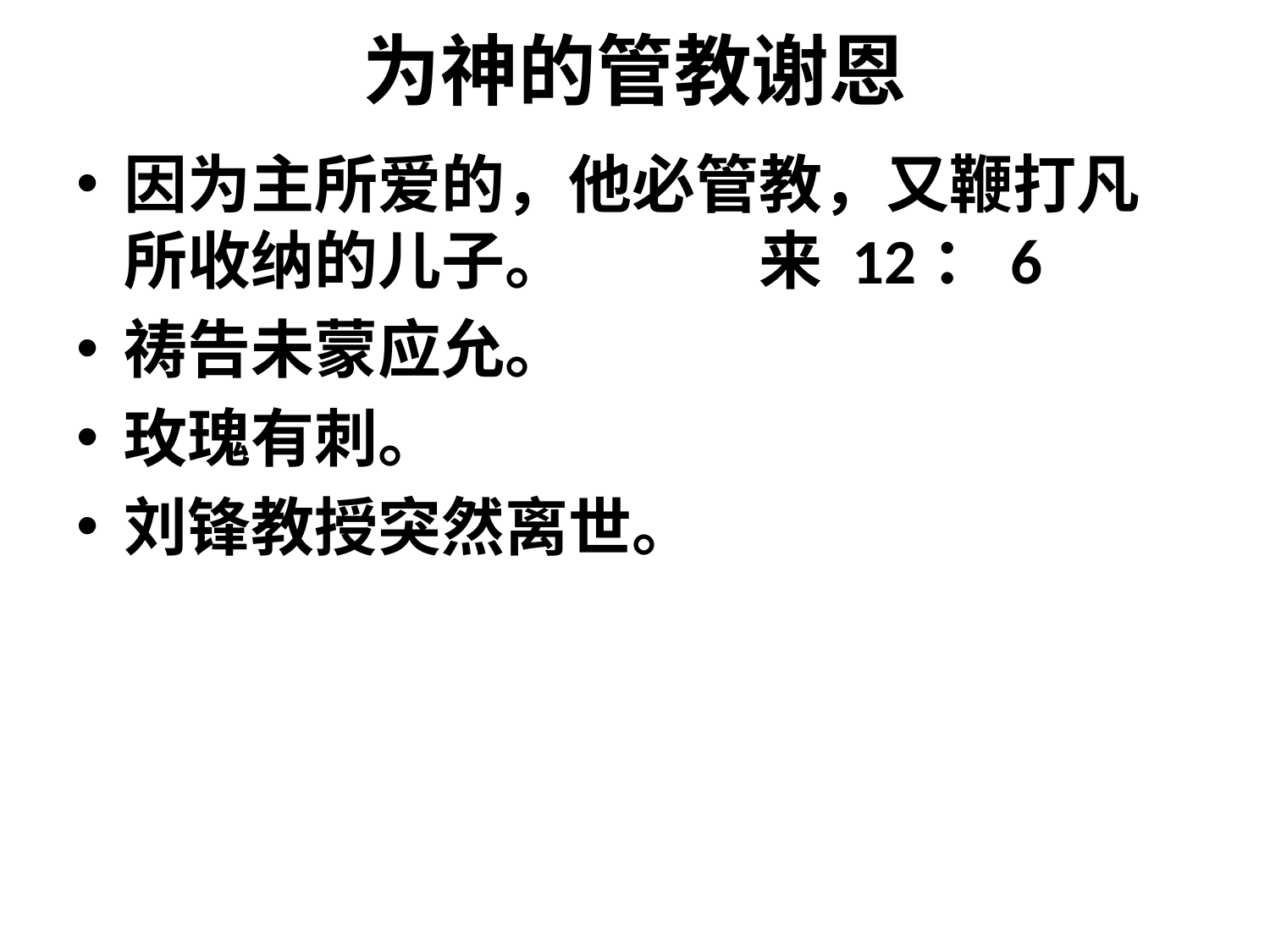

# 为神的管教谢恩
因为主所爱的，他必管教，又鞭打凡所收纳的儿子。		来 12：6
祷告未蒙应允。
玫瑰有刺。
刘锋教授突然离世。